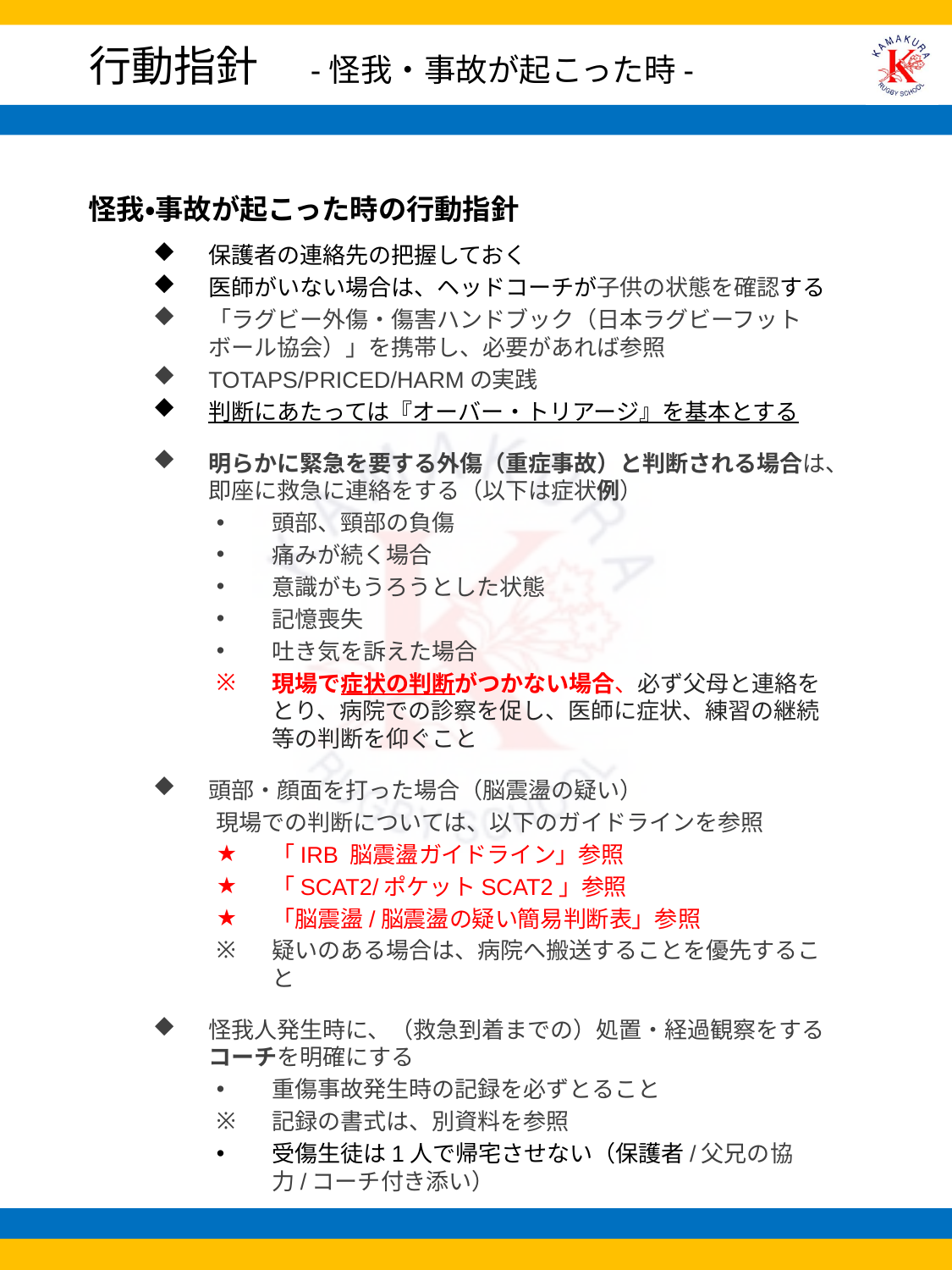

# 行動指針　-怪我・事故が起こった時-
怪我・事故が起こった時の行動指針
保護者の連絡先の把握しておく
医師がいない場合は、ヘッドコーチが子供の状態を確認する
「ラグビー外傷・傷害ハンドブック（日本ラグビーフットボール協会）」を携帯し、必要があれば参照
TOTAPS/PRICED/HARMの実践
判断にあたっては『オーバー・トリアージ』を基本とする

明らかに緊急を要する外傷（重症事故）と判断される場合は、即座に救急に連絡をする（以下は症状例）
頭部、頸部の負傷
痛みが続く場合
意識がもうろうとした状態
記憶喪失
吐き気を訴えた場合
現場で症状の判断がつかない場合、必ず父母と連絡をとり、病院での診察を促し、医師に症状、練習の継続等の判断を仰ぐこと

頭部・顔面を打った場合（脳震盪の疑い）
現場での判断については、以下のガイドラインを参照
「IRB 脳震盪ガイドライン」参照
「SCAT2/ポケットSCAT2」参照
「脳震盪/脳震盪の疑い簡易判断表」参照
疑いのある場合は、病院へ搬送することを優先すること

怪我人発生時に、（救急到着までの）処置・経過観察をするコーチを明確にする
重傷事故発生時の記録を必ずとること
記録の書式は、別資料を参照
受傷生徒は1人で帰宅させない（保護者/父兄の協力/コーチ付き添い）